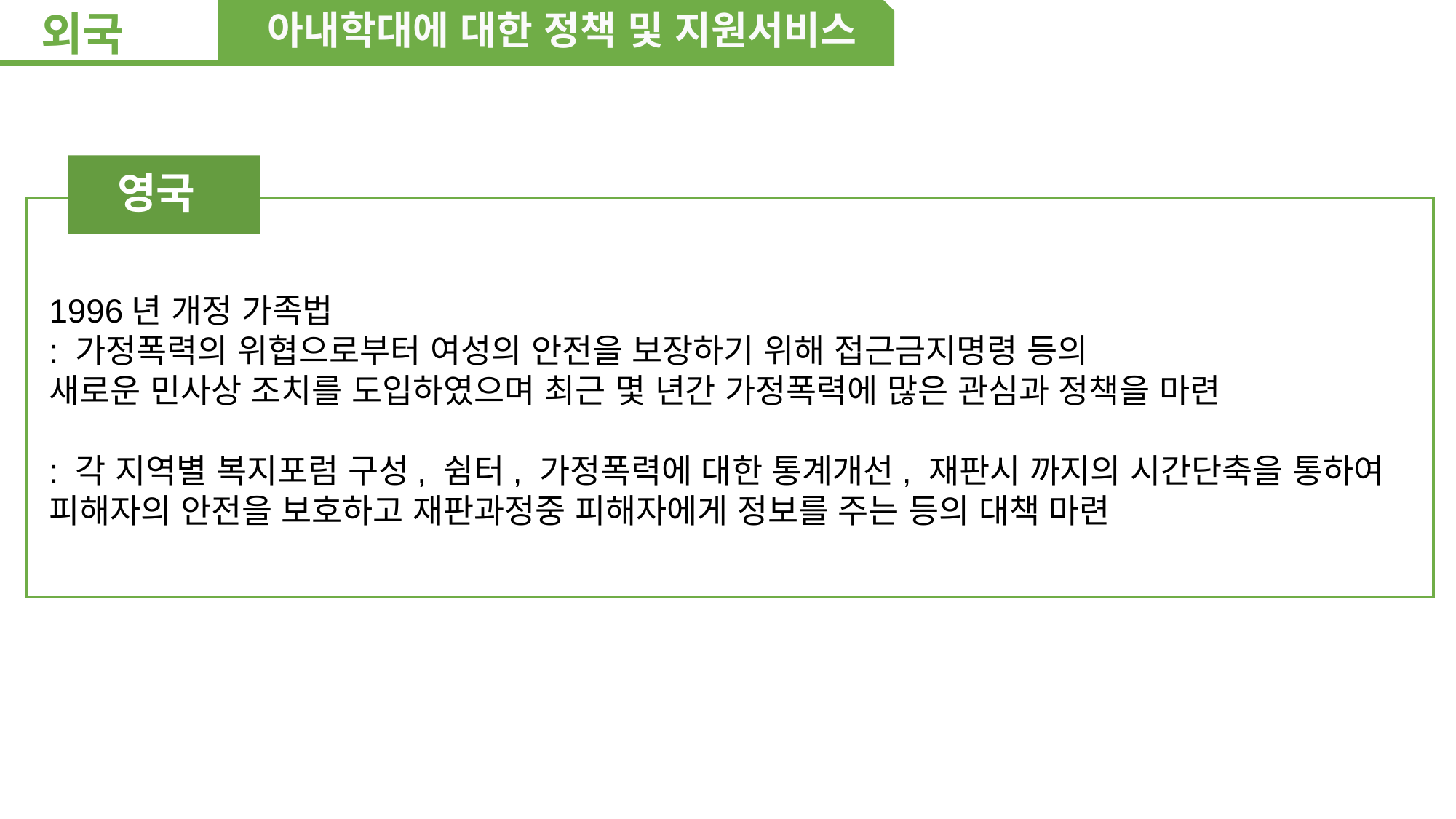

외국

아내학대에 대한 정책 및 지원서비스

영국

1996년 개정 가족법
: 가정폭력의 위협으로부터 여성의 안전을 보장하기 위해 접근금지명령 등의
새로운 민사상 조치를 도입하였으며 최근 몇 년간 가정폭력에 많은 관심과 정책을 마련

: 각 지역별 복지포럼 구성, 쉼터, 가정폭력에 대한 통계개선, 재판시 까지의 시간단축을 통하여 피해자의 안전을 보호하고 재판과정중 피해자에게 정보를 주는 등의 대책 마련